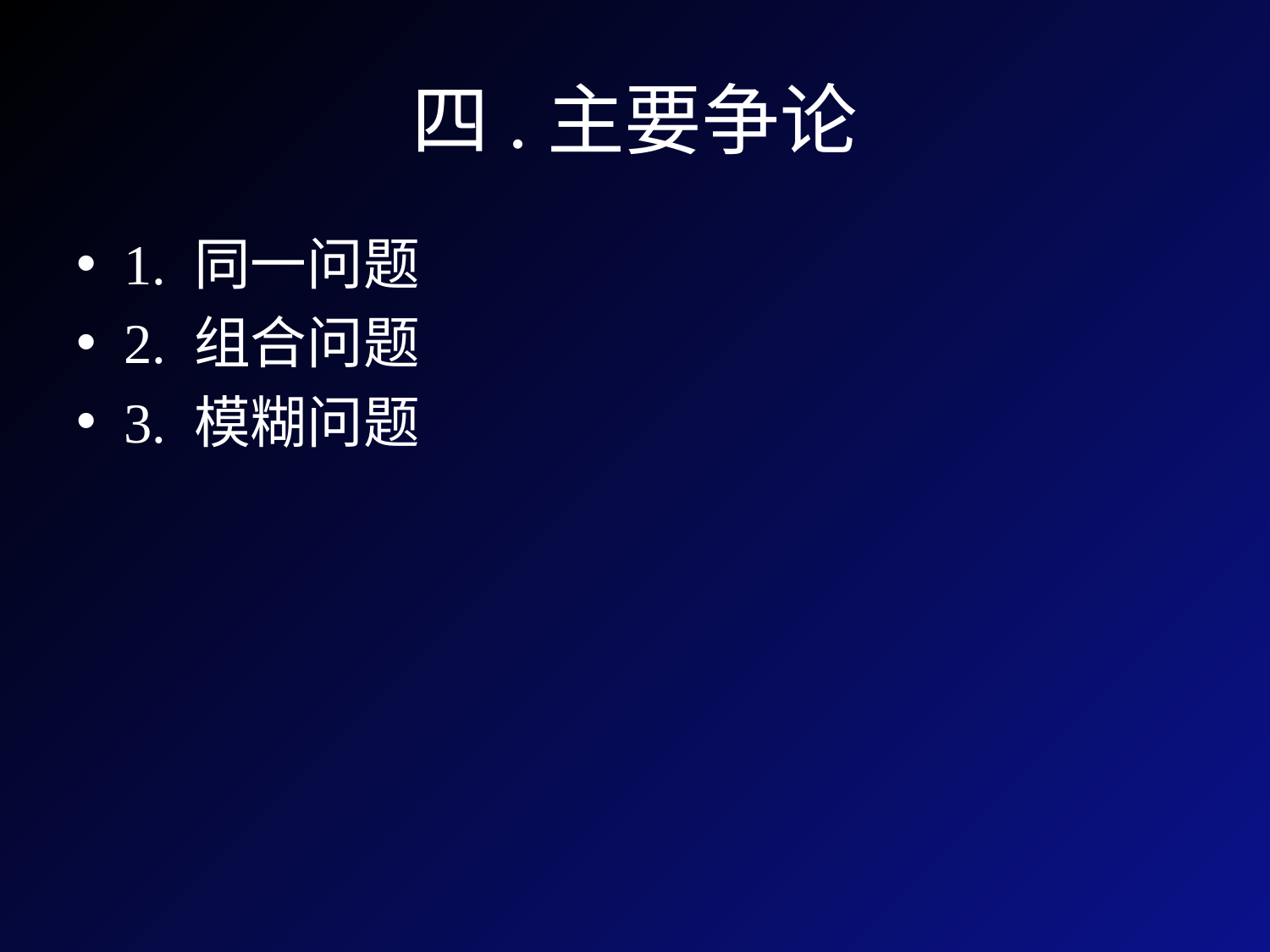

# 四.主要争论
1. 同一问题
2. 组合问题
3. 模糊问题